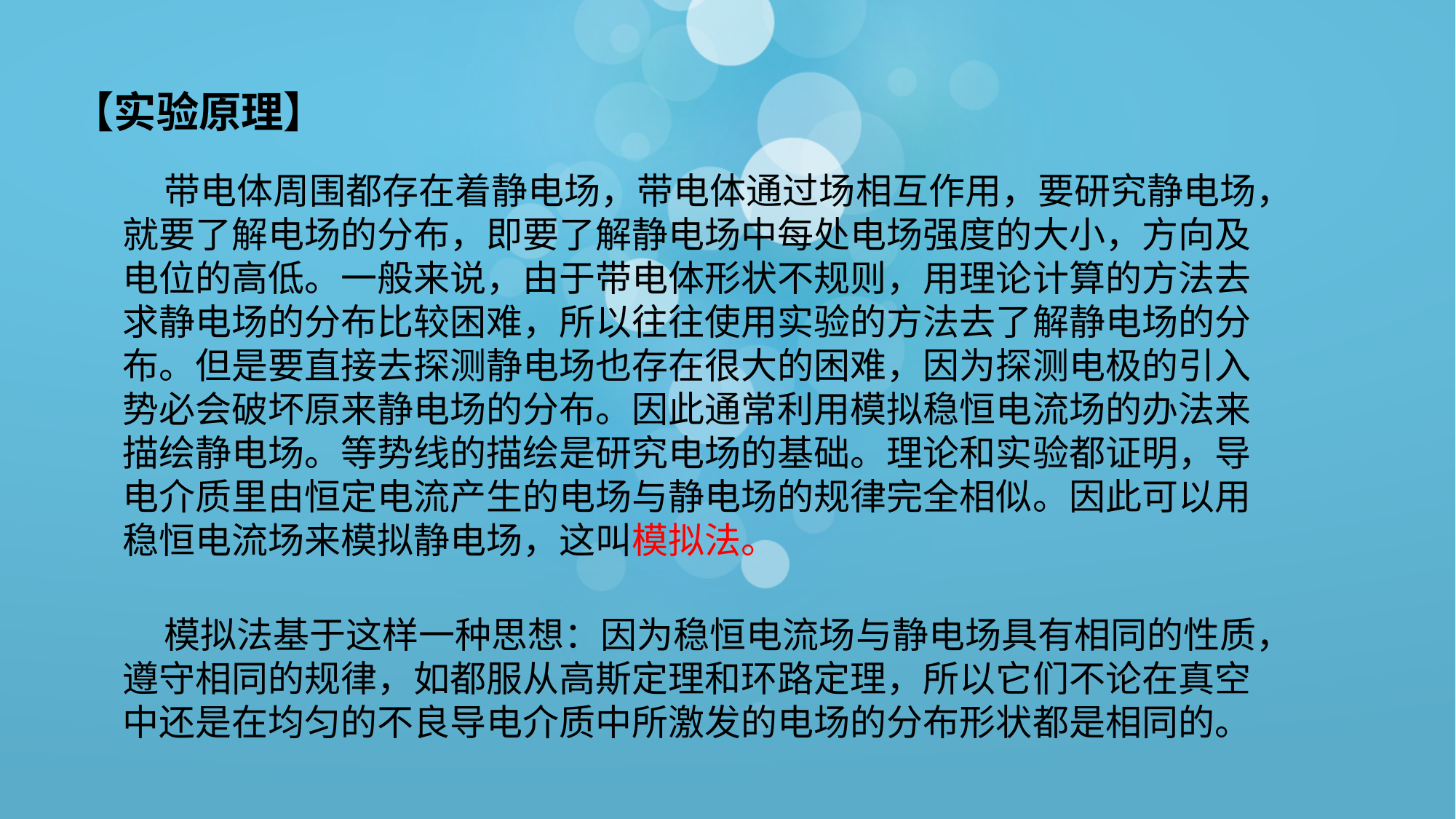

【实验原理】
    带电体周围都存在着静电场，带电体通过场相互作用，要研究静电场，就要了解电场的分布，即要了解静电场中每处电场强度的大小，方向及电位的高低。一般来说，由于带电体形状不规则，用理论计算的方法去求静电场的分布比较困难，所以往往使用实验的方法去了解静电场的分布。但是要直接去探测静电场也存在很大的困难，因为探测电极的引入势必会破坏原来静电场的分布。因此通常利用模拟稳恒电流场的办法来描绘静电场。等势线的描绘是研究电场的基础。理论和实验都证明，导电介质里由恒定电流产生的电场与静电场的规律完全相似。因此可以用稳恒电流场来模拟静电场，这叫模拟法。
    模拟法基于这样一种思想：因为稳恒电流场与静电场具有相同的性质，遵守相同的规律，如都服从高斯定理和环路定理，所以它们不论在真空中还是在均匀的不良导电介质中所激发的电场的分布形状都是相同的。